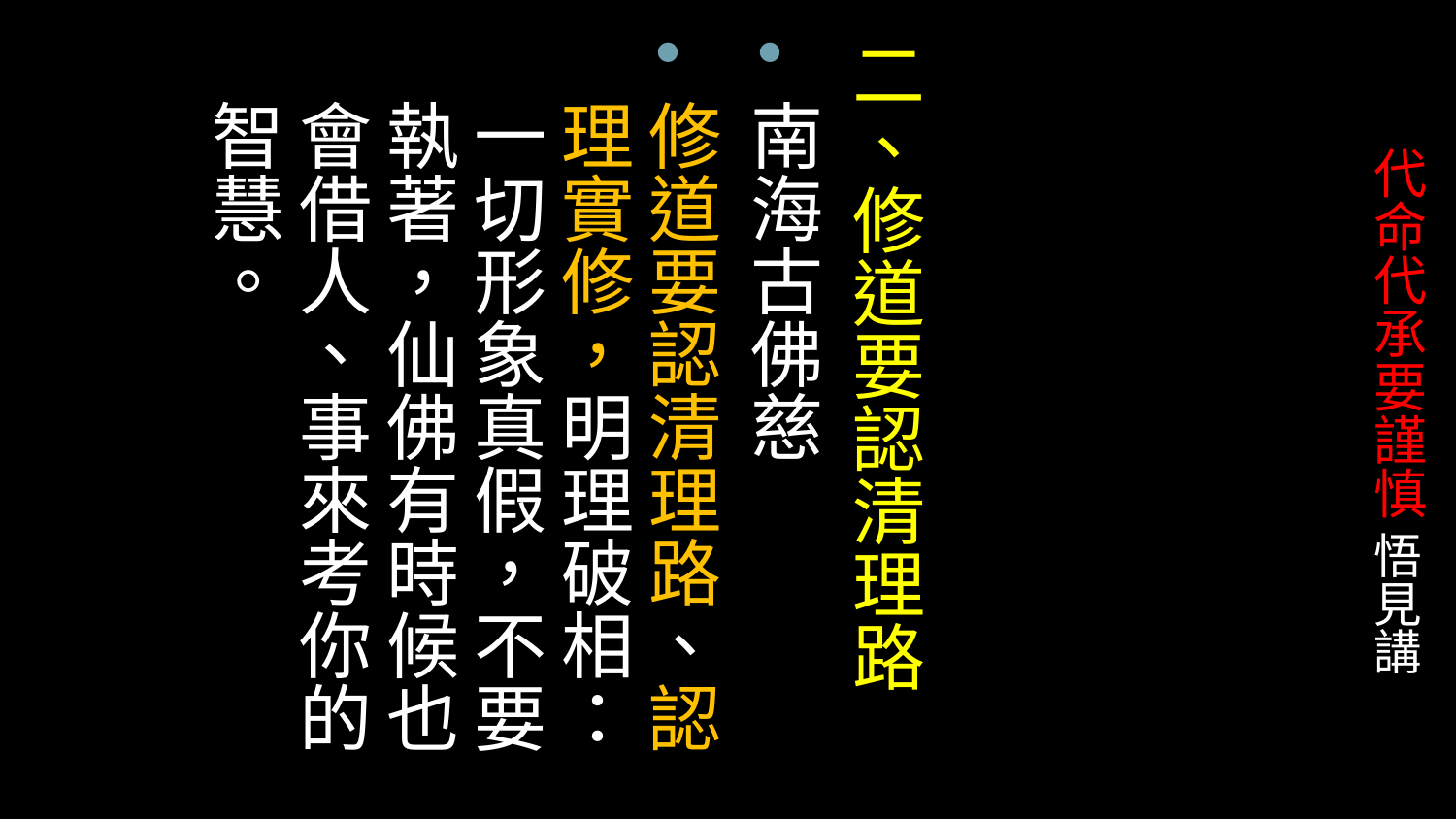

二、修道要認清理路
南海古佛慈
修道要認清理路、認理實修，明理破相：一切形象真假，不要執著，仙佛有時候也會借人、事來考你的智慧。

# 代命代承要謹慎 悟見講